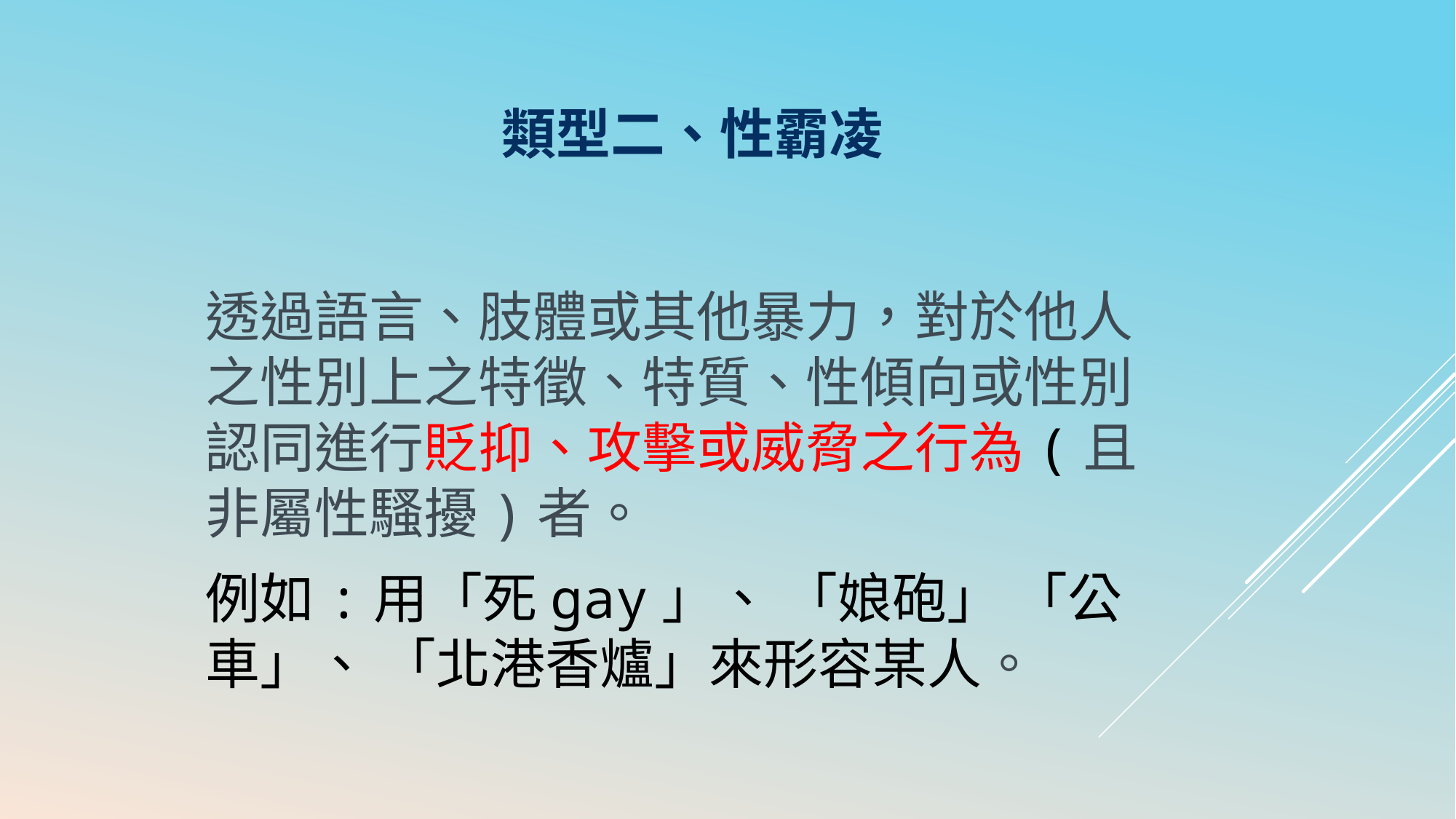

# 類型二、性霸凌
透過語言、肢體或其他暴力，對於他人之性別上之特徵、特質、性傾向或性別認同進行貶抑、攻擊或威脅之行為(且非屬性騷擾)者。
例如:用「死gay」、 「娘砲」 「公車」、 「北港香爐」來形容某人。